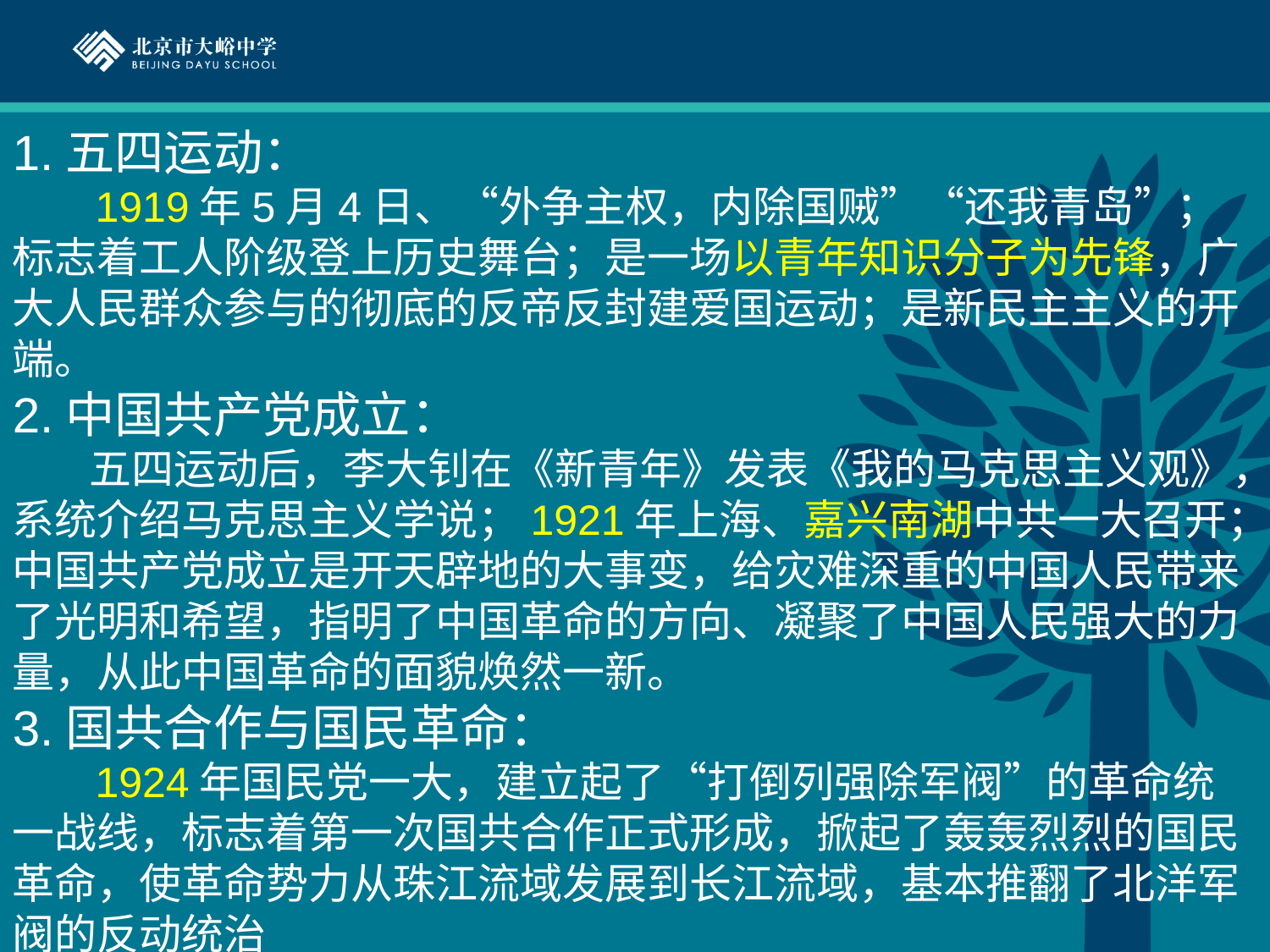

1.五四运动：
       1919年5月4日、“外争主权，内除国贼”“还我青岛”；标志着工人阶级登上历史舞台；是一场以青年知识分子为先锋，广大人民群众参与的彻底的反帝反封建爱国运动；是新民主主义的开端。
2.中国共产党成立：
       五四运动后，李大钊在《新青年》发表《我的马克思主义观》，系统介绍马克思主义学说；1921年上海、嘉兴南湖中共一大召开；中国共产党成立是开天辟地的大事变，给灾难深重的中国人民带来了光明和希望，指明了中国革命的方向、凝聚了中国人民强大的力量，从此中国革命的面貌焕然一新。
3.国共合作与国民革命：
       1924年国民党一大，建立起了“打倒列强除军阀”的革命统一战线，标志着第一次国共合作正式形成，掀起了轰轰烈烈的国民革命，使革命势力从珠江流域发展到长江流域，基本推翻了北洋军阀的反动统治